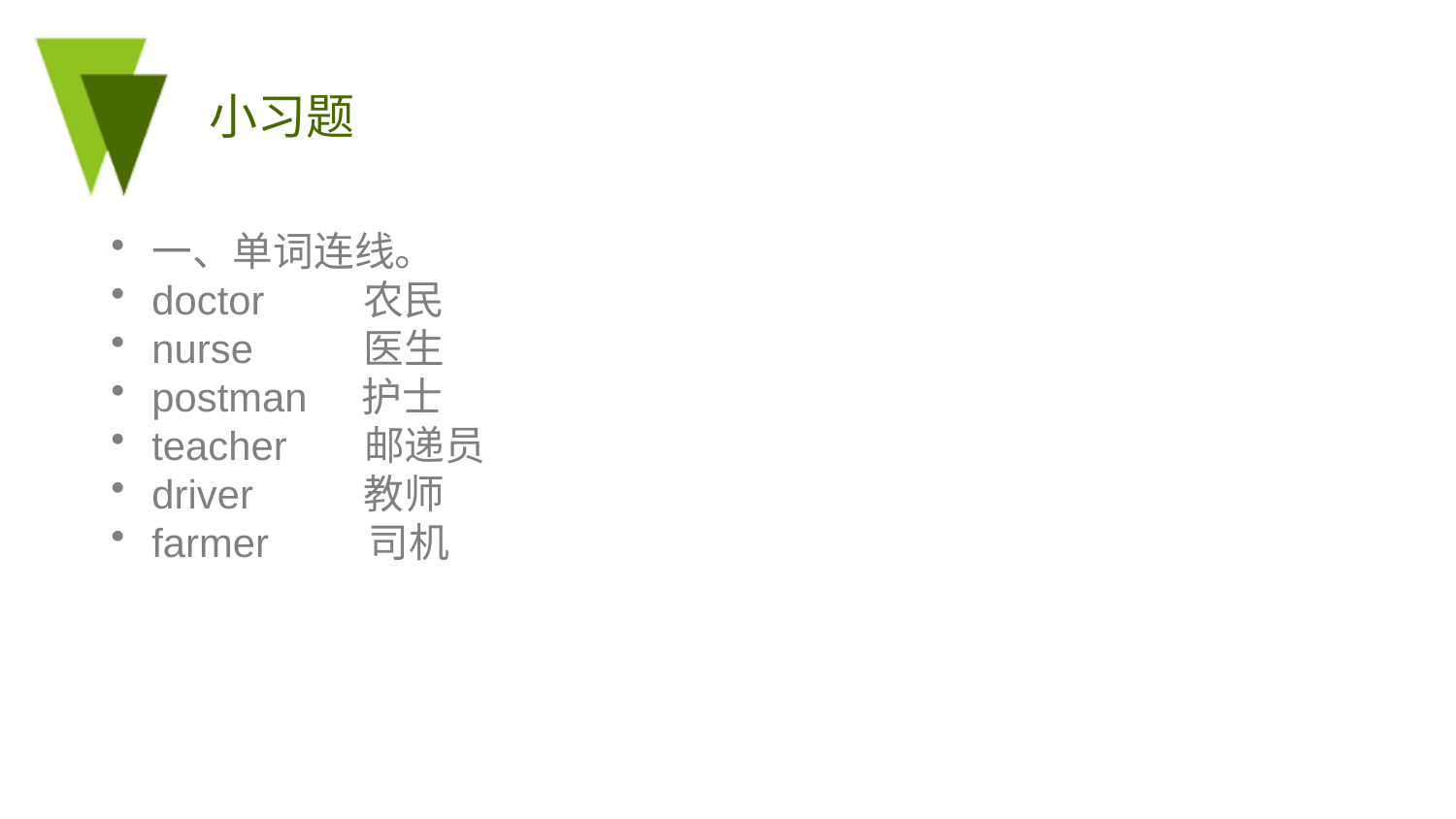

# 小习题
一、单词连线。
doctor        农民
nurse         医生
postman    护士
teacher      邮递员
driver         教师
farmer        司机